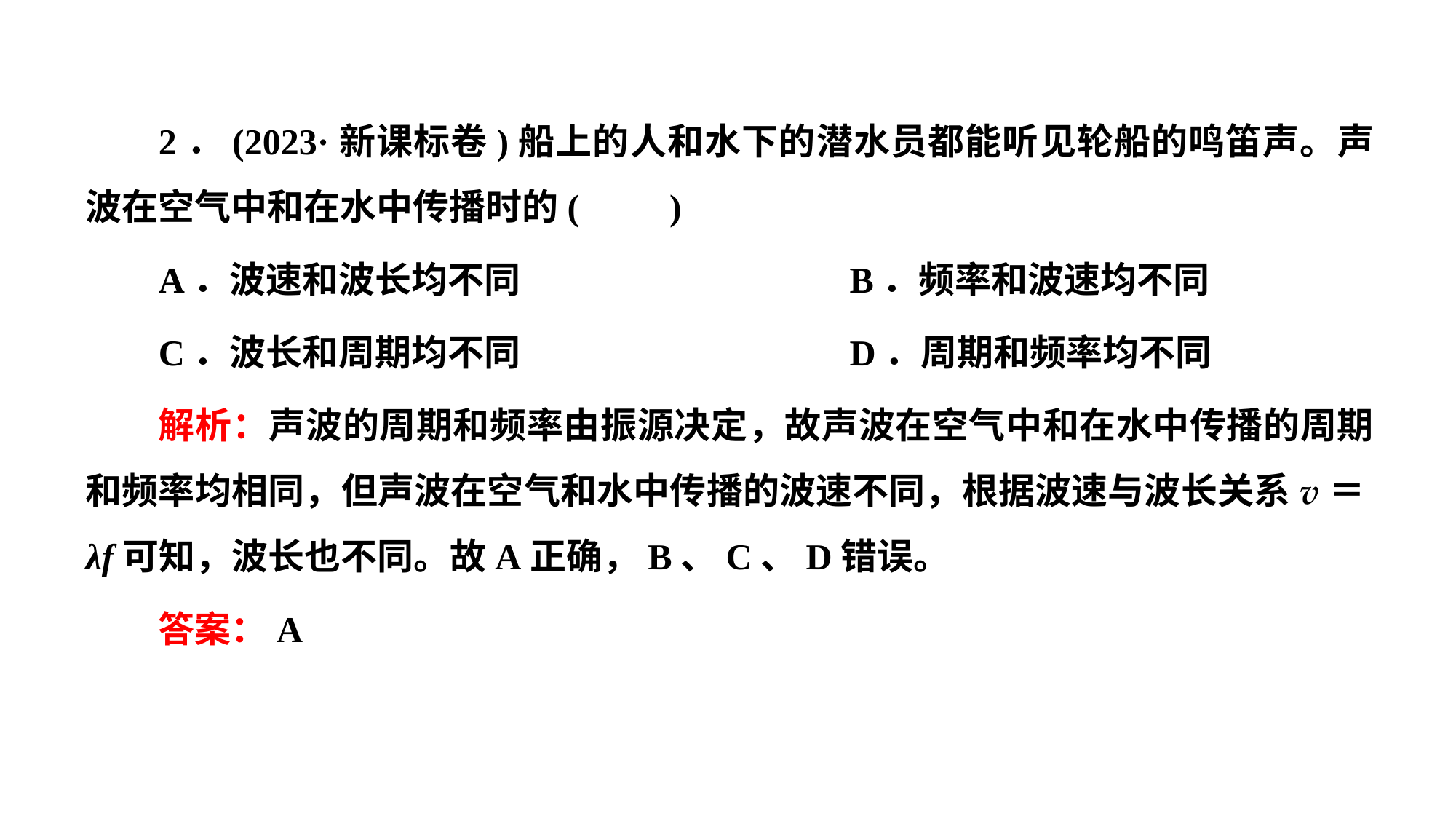

2．(2023·新课标卷)船上的人和水下的潜水员都能听见轮船的鸣笛声。声波在空气中和在水中传播时的(　　)
A．波速和波长均不同  			B．频率和波速均不同
C．波长和周期均不同  			D．周期和频率均不同
解析：声波的周期和频率由振源决定，故声波在空气中和在水中传播的周期和频率均相同，但声波在空气和水中传播的波速不同，根据波速与波长关系v＝λf可知，波长也不同。故A正确，B、C、D错误。
答案：A